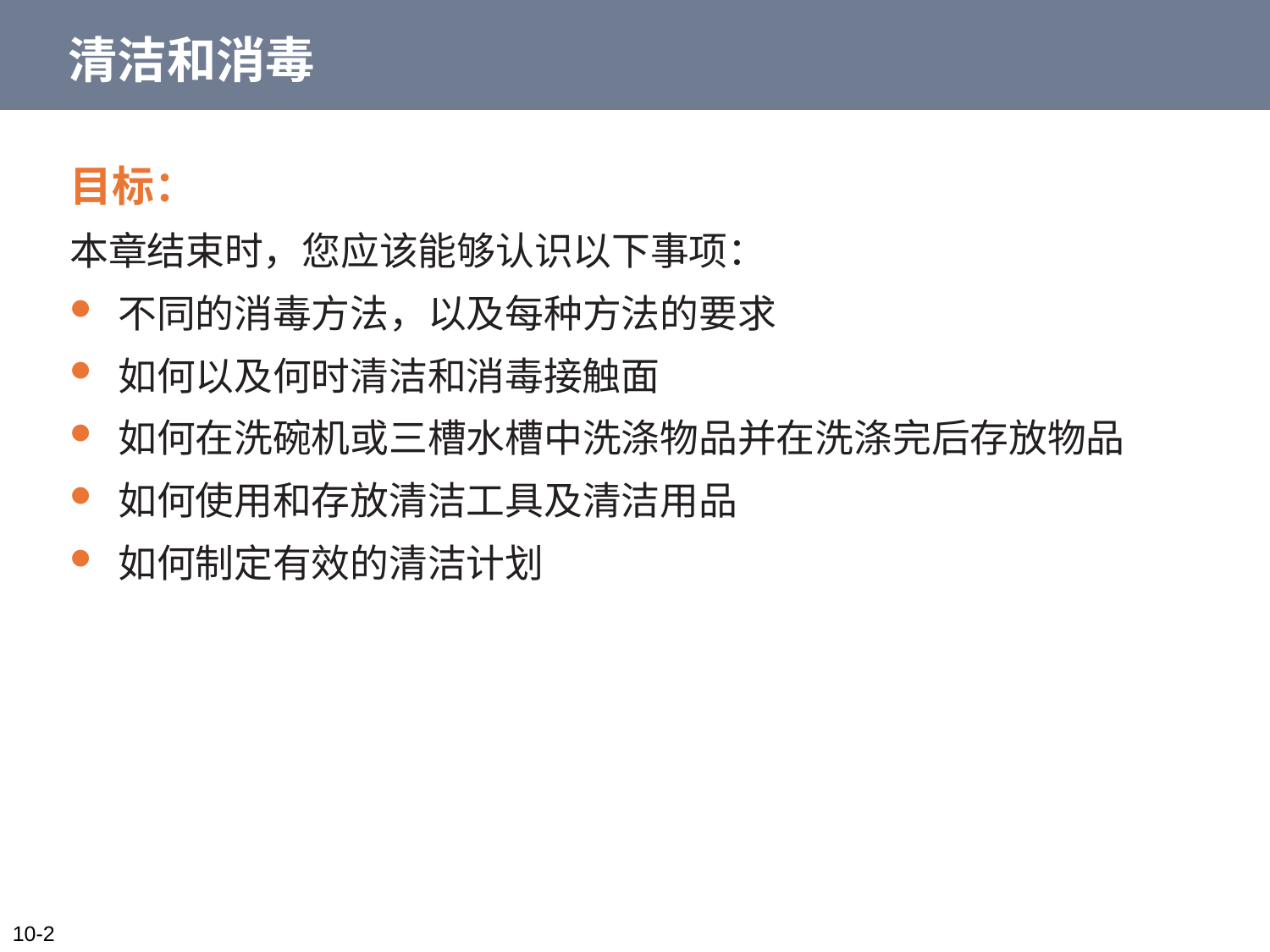

# 清洁和消毒
目标：
本章结束时，您应该能够认识以下事项：
不同的消毒方法，以及每种方法的要求
如何以及何时清洁和消毒接触面
如何在洗碗机或三槽水槽中洗涤物品并在洗涤完后存放物品
如何使用和存放清洁工具及清洁用品
如何制定有效的清洁计划
10-2